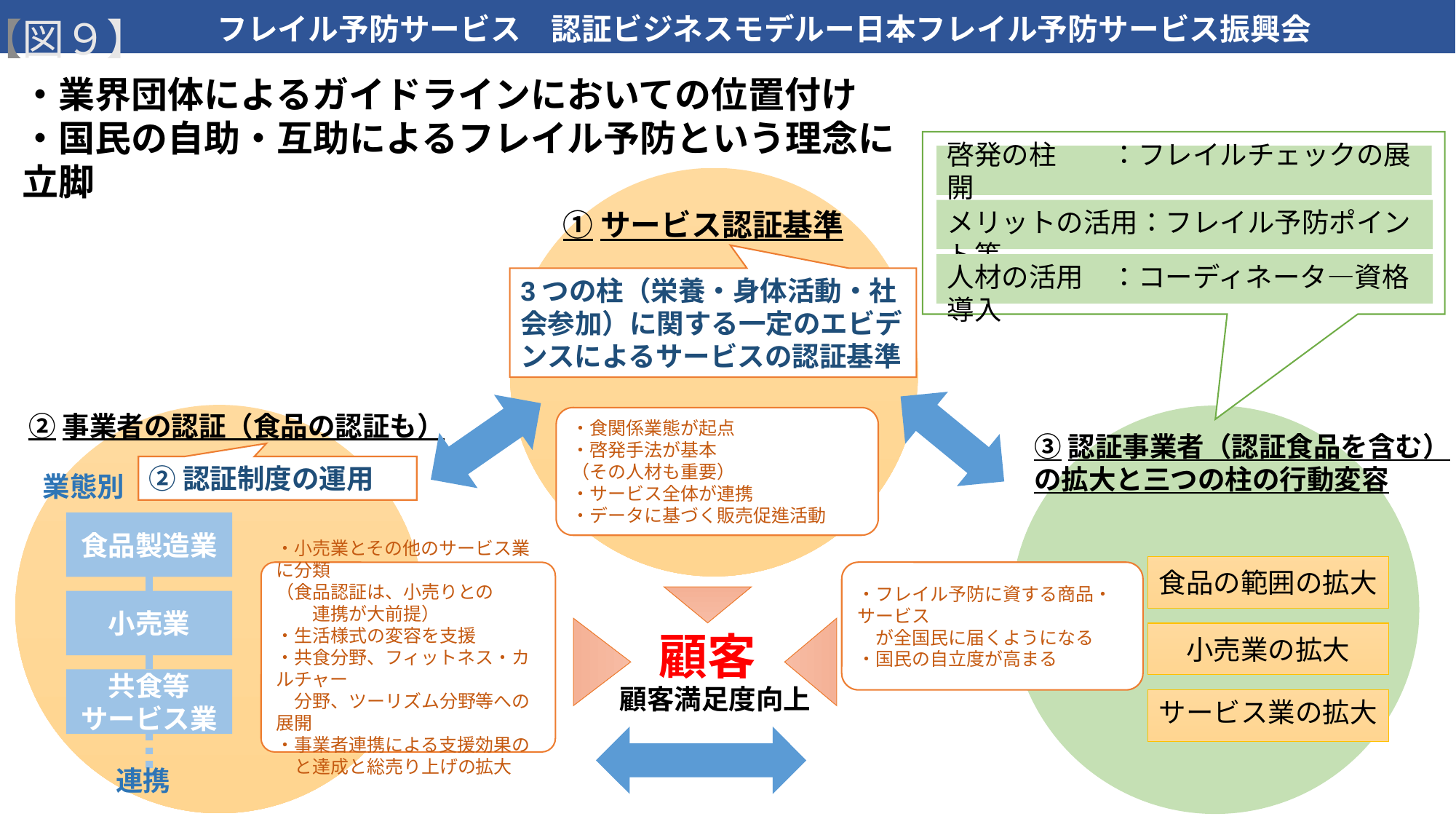

フレイル予防サービス　認証ビジネスモデルー日本フレイル予防サービス振興会
【図９】
・業界団体によるガイドラインにおいての位置付け
・国民の自助・互助によるフレイル予防という理念に立脚

啓発の柱　　：フレイルチェックの展開

メリットの活用：フレイル予防ポイント等
①サービス認証基準
人材の活用　：コーディネータ―資格導入
3つの柱（栄養・身体活動・社会参加）に関する一定のエビデンスによるサービスの認証基準

②事業者の認証（食品の認証も）

・食関係業態が起点
・啓発手法が基本
（その人材も重要）
・サービス全体が連携
・データに基づく販売促進活動
③認証事業者（認証食品を含む）
の拡大と三つの柱の行動変容
②認証制度の運用
業態別
食品製造業
食品の範囲の拡大
・小売業とその他のサービス業に分類
（食品認証は、小売りとの
　　連携が大前提）
・生活様式の変容を支援
・共食分野、フィットネス・カルチャー
　分野、ツーリズム分野等への展開
・事業者連携による支援効果の
　と達成と総売り上げの拡大
・フレイル予防に資する商品・サービス
　が全国民に届くようになる
・国民の自立度が高まる

小売業
顧客
小売業の拡大

共食等
サービス業
顧客満足度向上
サービス業の拡大
連携